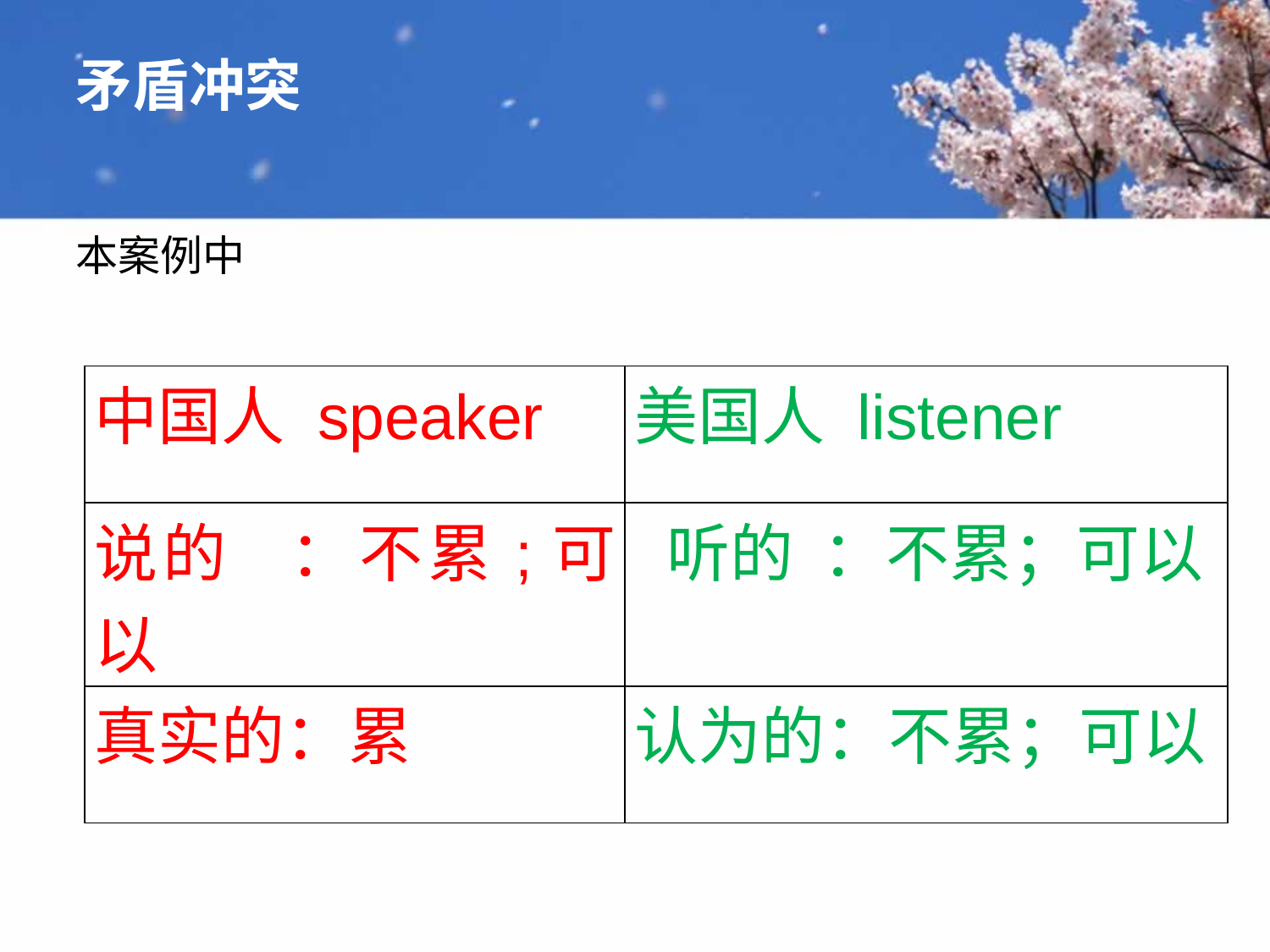

# 矛盾冲突
本案例中
| 中国人 speaker | 美国人 listener |
| --- | --- |
| 说的 ：不累;可以 | 听的 ：不累；可以 |
| 真实的：累 | 认为的：不累；可以 |